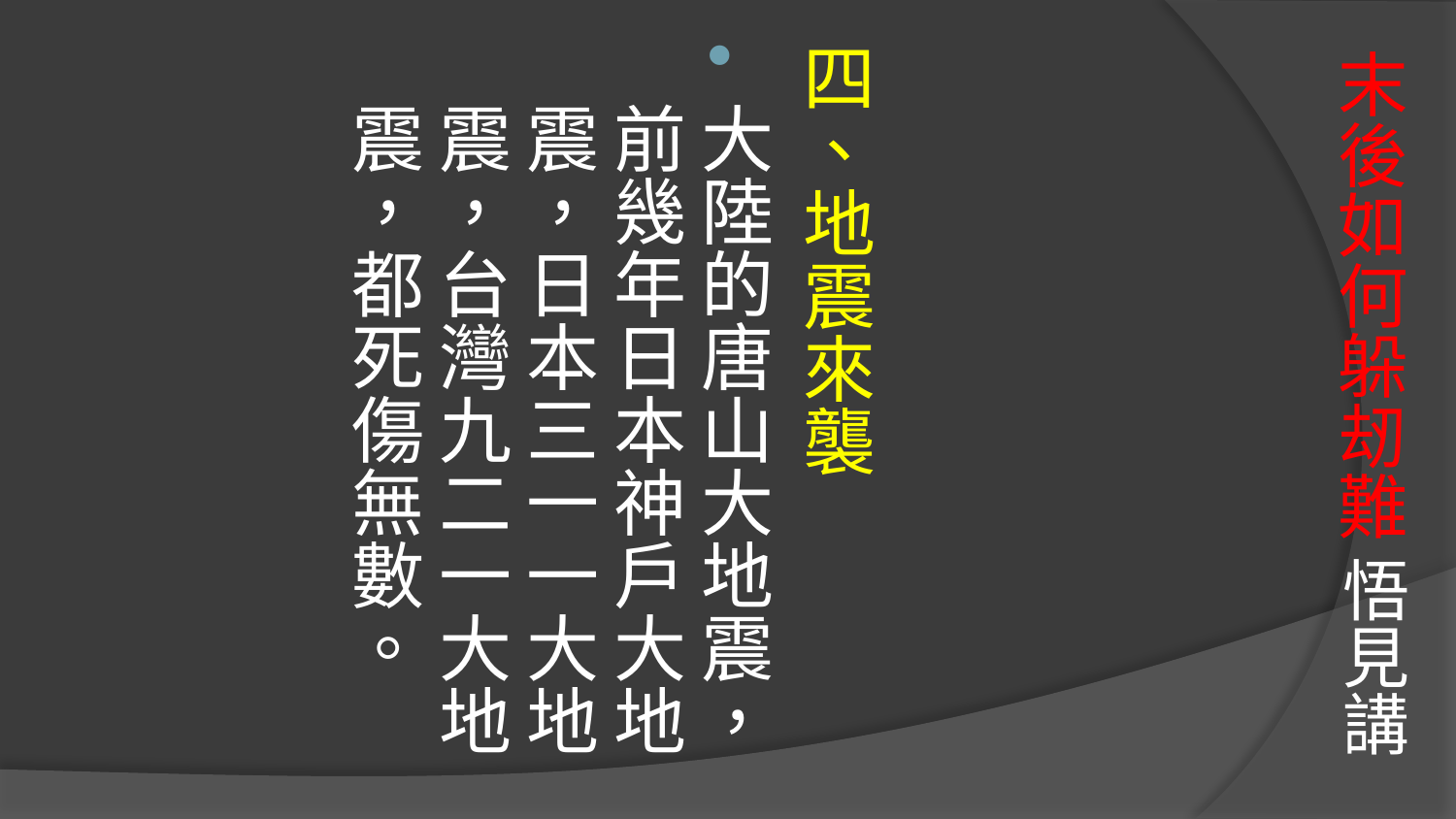

# 末後如何躲刼難 悟見講
四、地震來襲
大陸的唐山大地震，前幾年日本神戶大地震，日本三一一大地震，台灣九二一大地震，都死傷無數。